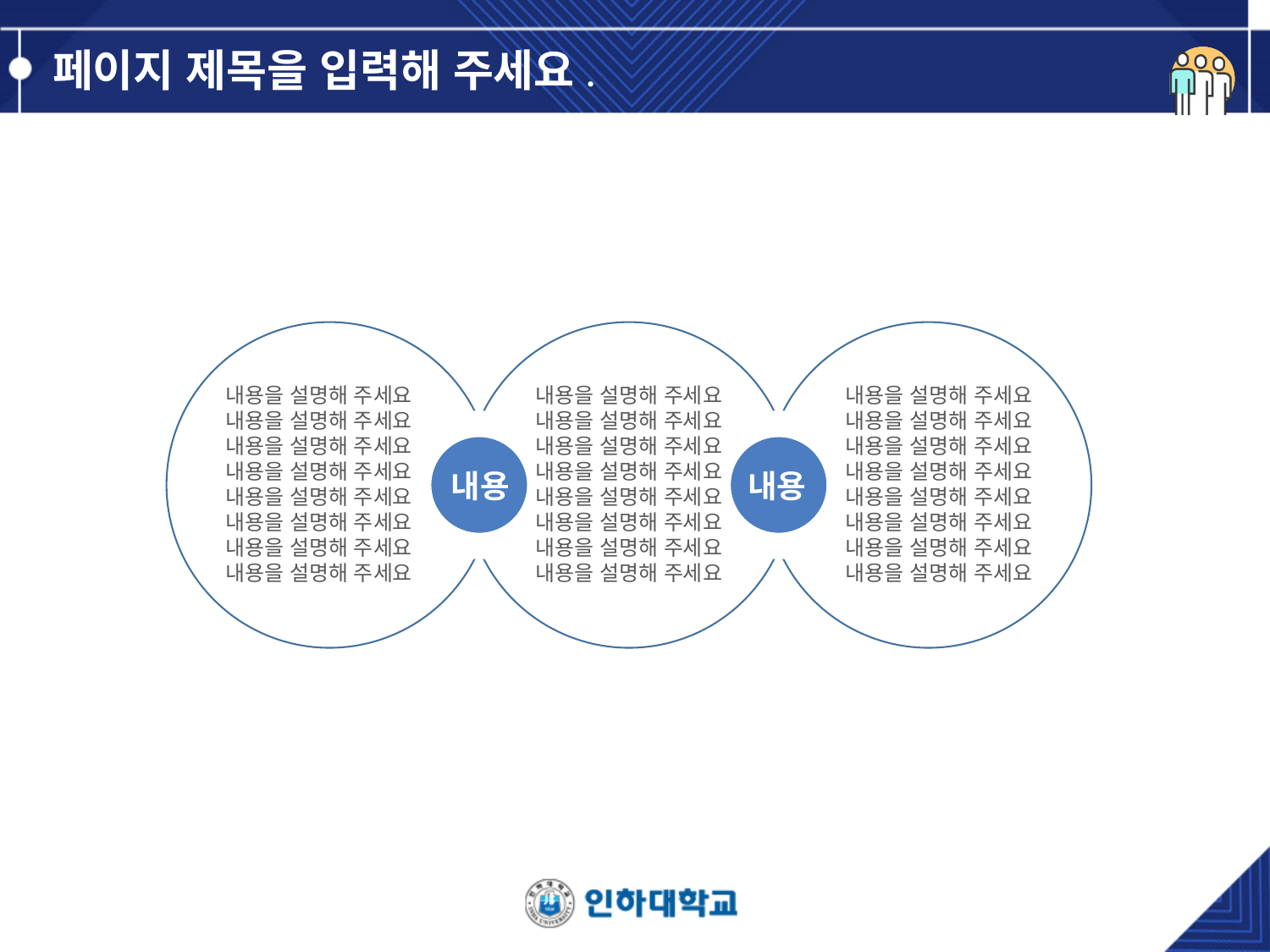

# 페이지 제목을 입력해 주세요.

내용을 설명해 주세요
내용을 설명해 주세요
내용을 설명해 주세요
내용을 설명해 주세요
내용을 설명해 주세요
내용을 설명해 주세요
내용을 설명해 주세요
내용을 설명해 주세요
내용을 설명해 주세요
내용을 설명해 주세요
내용을 설명해 주세요
내용을 설명해 주세요
내용을 설명해 주세요
내용을 설명해 주세요
내용을 설명해 주세요
내용을 설명해 주세요
내용을 설명해 주세요
내용을 설명해 주세요
내용을 설명해 주세요
내용을 설명해 주세요
내용을 설명해 주세요
내용을 설명해 주세요
내용을 설명해 주세요
내용을 설명해 주세요

내용
내용